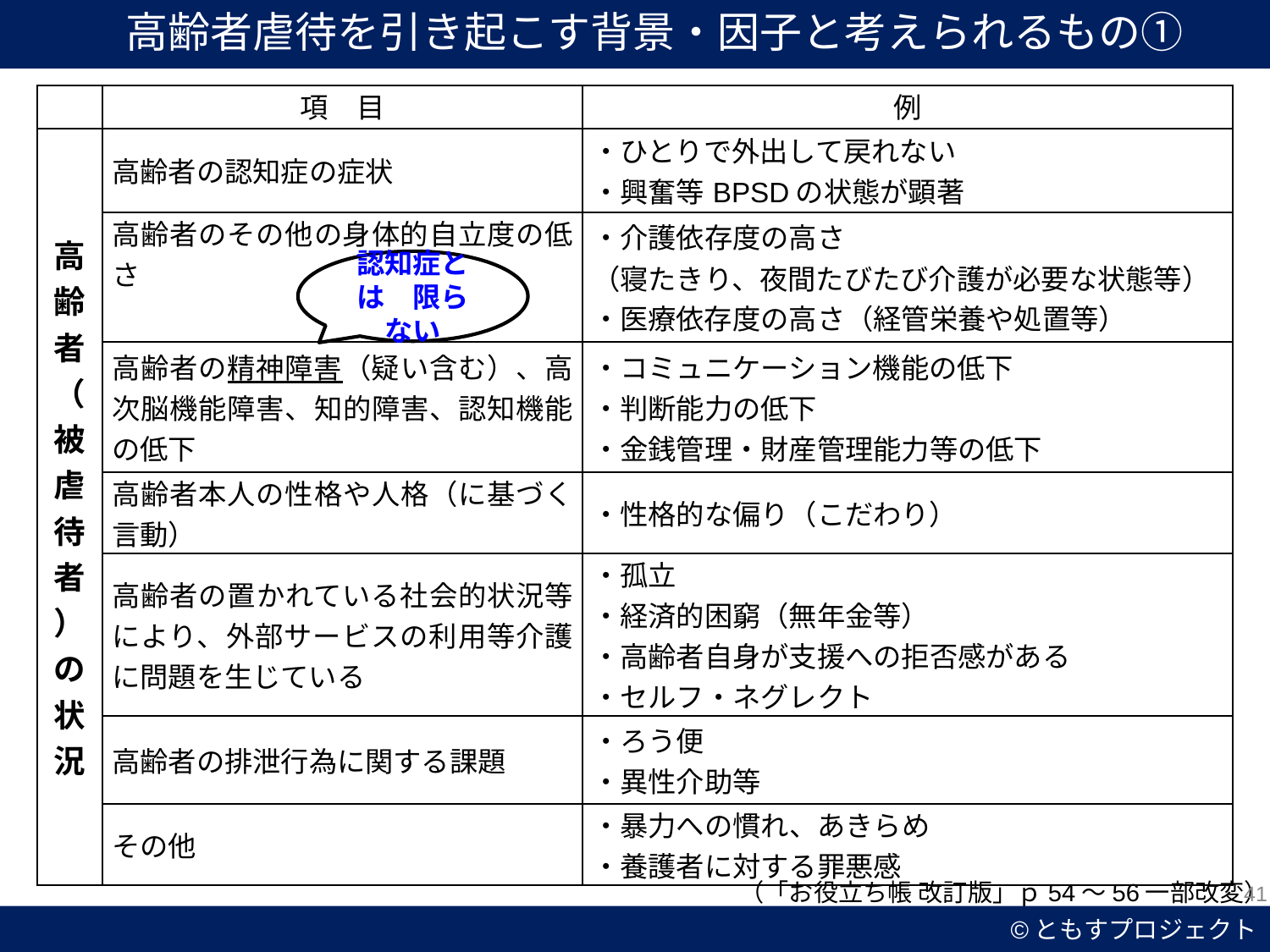

高齢者虐待を引き起こす背景・因子と考えられるもの①
|  | 項　目 | 例 |
| --- | --- | --- |
| 高齢者（被虐待者）の状況 | 高齢者の認知症の症状 | ・ひとりで外出して戻れない ・興奮等BPSDの状態が顕著 |
|  | 高齢者のその他の身体的自立度の低さ | ・介護依存度の高さ （寝たきり、夜間たびたび介護が必要な状態等） ・医療依存度の高さ（経管栄養や処置等） |
|  | 高齢者の精神障害（疑い含む）、高次脳機能障害、知的障害、認知機能の低下 | ・コミュニケーション機能の低下 ・判断能力の低下 ・金銭管理・財産管理能力等の低下 |
|  | 高齢者本人の性格や人格（に基づく言動） | ・性格的な偏り（こだわり） |
|  | 高齢者の置かれている社会的状況等により、外部サービスの利用等介護に問題を生じている | ・孤立 ・経済的困窮（無年金等） ・高齢者自身が支援への拒否感がある ・セルフ・ネグレクト |
|  | 高齢者の排泄行為に関する課題 | ・ろう便 ・異性介助等 |
|  | その他 | ・暴力への慣れ、あきらめ ・養護者に対する罪悪感 |
認知症とは　限らない
41
（「お役立ち帳 改訂版」ｐ54～56一部改変）
18
©ともすプロジェクト